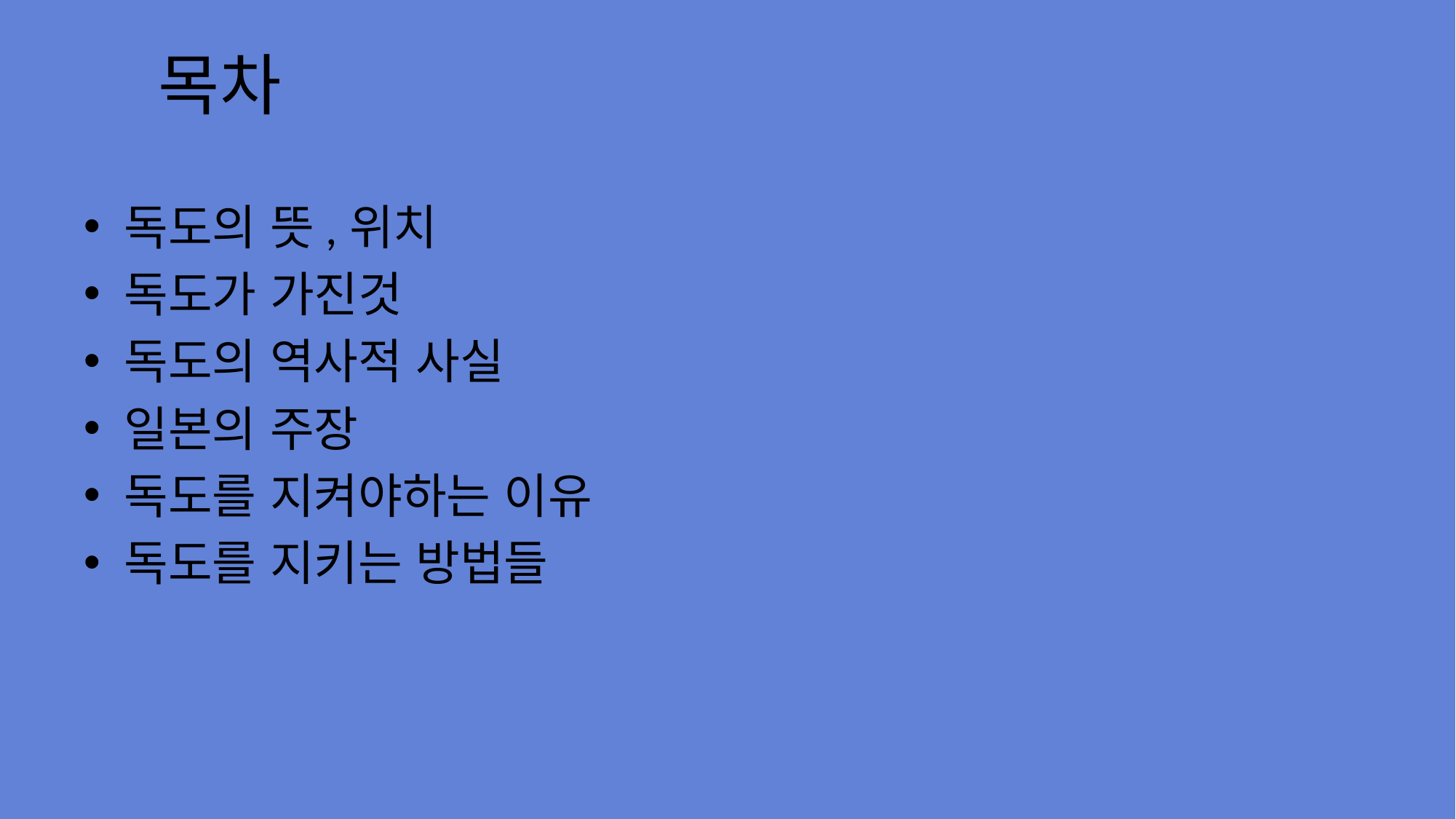

# 목차
독도의 뜻,위치
독도가 가진것
독도의 역사적 사실
일본의 주장
독도를 지켜야하는 이유
독도를 지키는 방법들